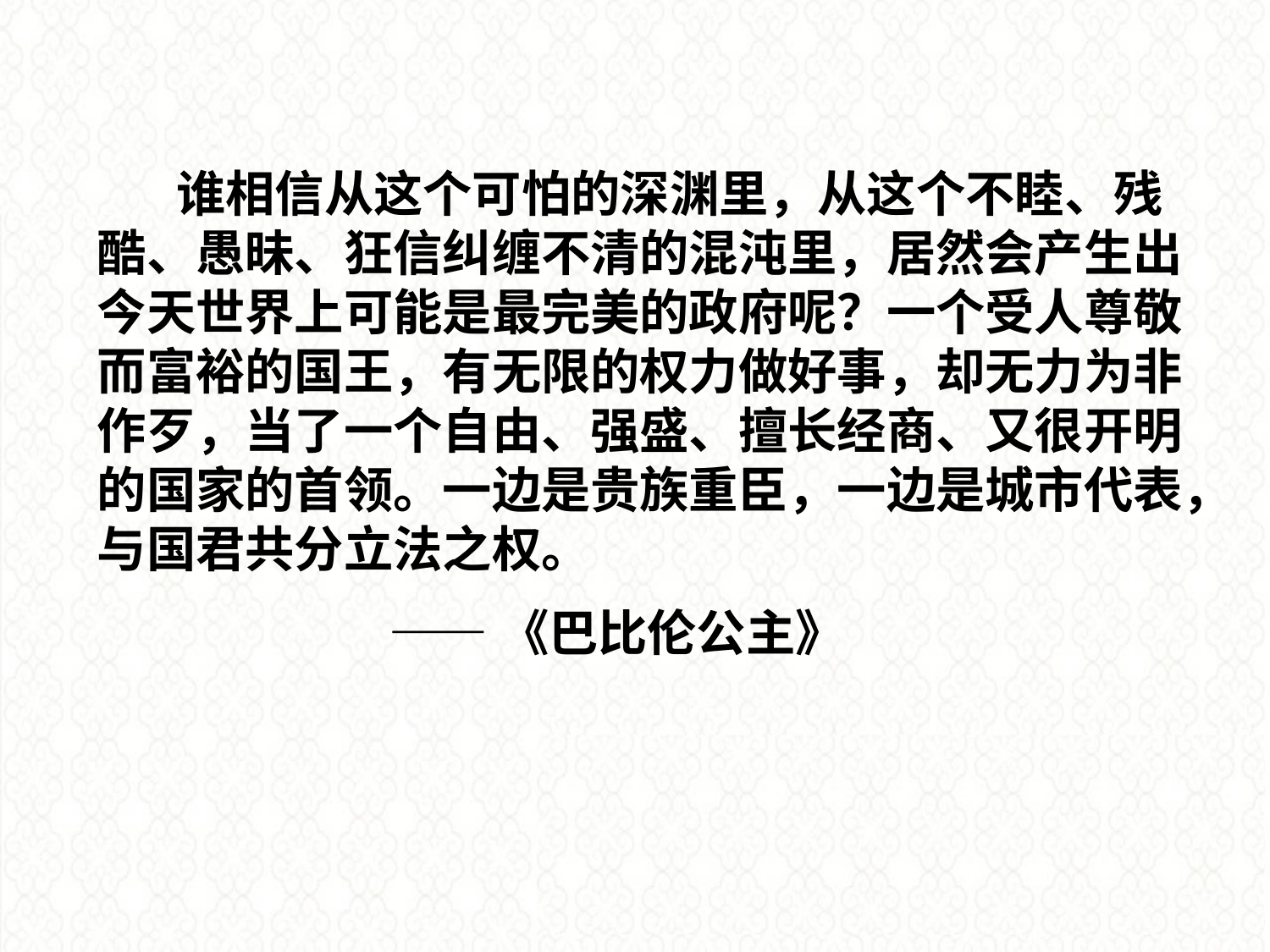

谁相信从这个可怕的深渊里，从这个不睦、残酷、愚昧、狂信纠缠不清的混沌里，居然会产生出今天世界上可能是最完美的政府呢？一个受人尊敬而富裕的国王，有无限的权力做好事，却无力为非作歹，当了一个自由、强盛、擅长经商、又很开明的国家的首领。一边是贵族重臣，一边是城市代表，与国君共分立法之权。
                          ——《巴比伦公主》